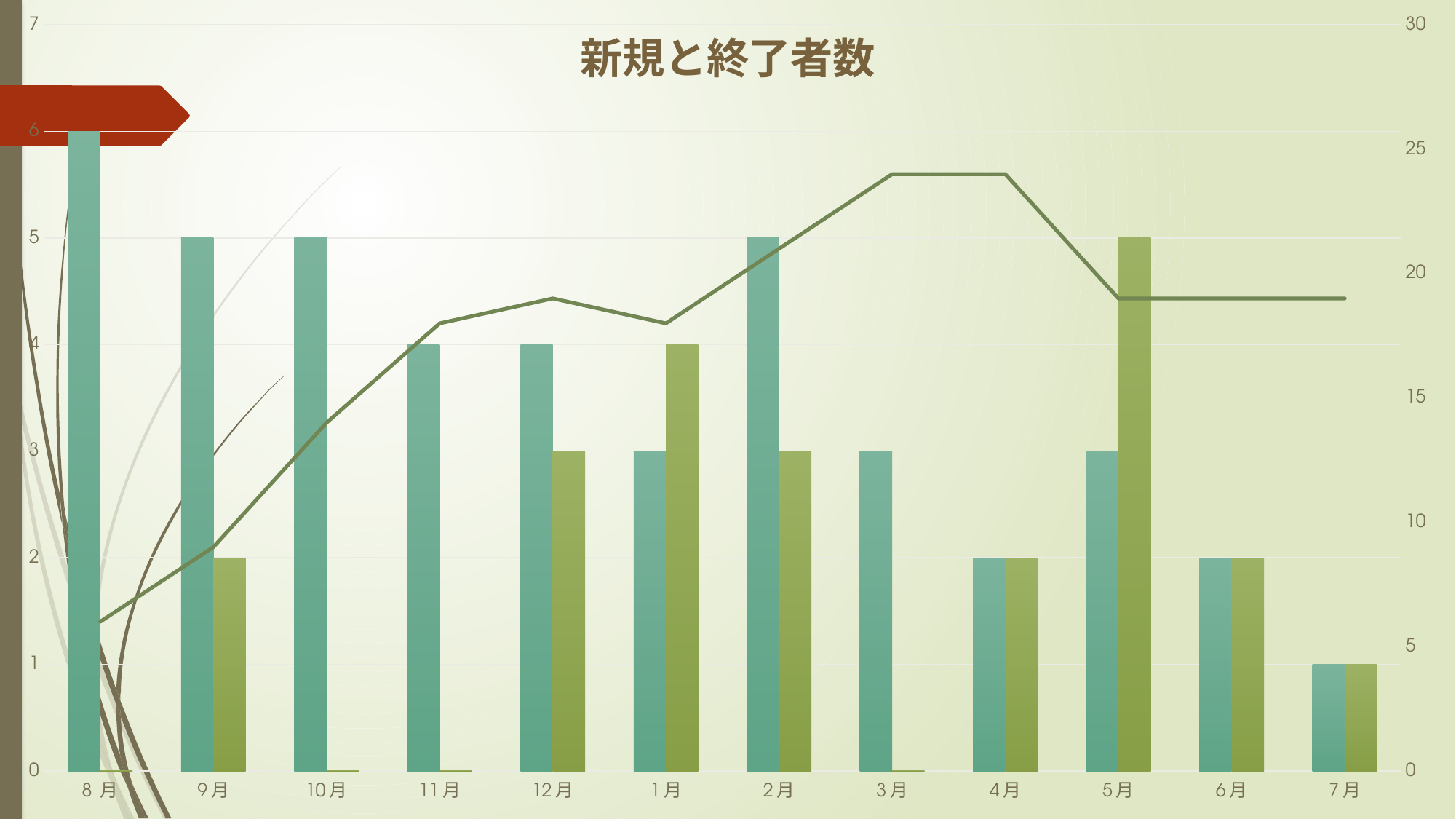

### Chart

| Category | 新規 | 終了 | 合計利用者数 |
|---|---|---|---|
| 8 月 | 6.0 | 0.0 | 6.0 |
| 9月 | 5.0 | 2.0 | 9.0 |
| 10月 | 5.0 | 0.0 | 14.0 |
| 11月 | 4.0 | 0.0 | 18.0 |
| 12月 | 4.0 | 3.0 | 19.0 |
| 1月 | 3.0 | 4.0 | 18.0 |
| 2月 | 5.0 | 3.0 | 21.0 |
| 3月 | 3.0 | 0.0 | 24.0 |
| 4月 | 2.0 | 2.0 | 24.0 |
| 5月 | 3.0 | 5.0 | 19.0 |
| 6月 | 2.0 | 2.0 | 19.0 |
| 7月 | 1.0 | 1.0 | 19.0 |